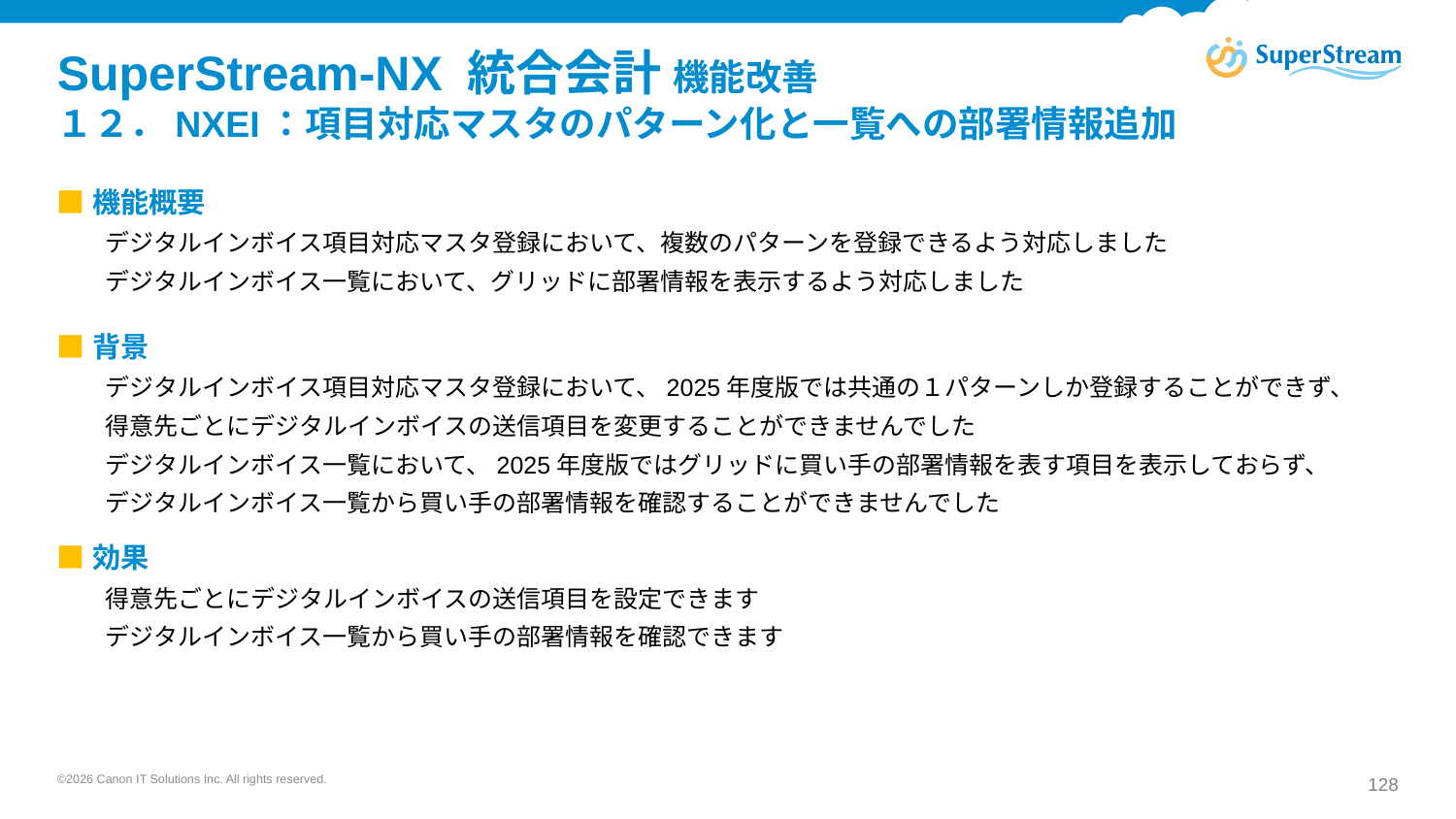

# SuperStream-NX 統合会計 機能改善 １２．NXEI：項目対応マスタのパターン化と一覧への部署情報追加
■機能概要
　　デジタルインボイス項目対応マスタ登録において、複数のパターンを登録できるよう対応しました
　　デジタルインボイス一覧において、グリッドに部署情報を表示するよう対応しました

■背景
　　デジタルインボイス項目対応マスタ登録において、2025年度版では共通の１パターンしか登録することができず、
　　得意先ごとにデジタルインボイスの送信項目を変更することができませんでした
　　デジタルインボイス一覧において、2025年度版ではグリッドに買い手の部署情報を表す項目を表示しておらず、
　　デジタルインボイス一覧から買い手の部署情報を確認することができませんでした
■効果
　　得意先ごとにデジタルインボイスの送信項目を設定できます
　　デジタルインボイス一覧から買い手の部署情報を確認できます
©2026 Canon IT Solutions Inc. All rights reserved.
128